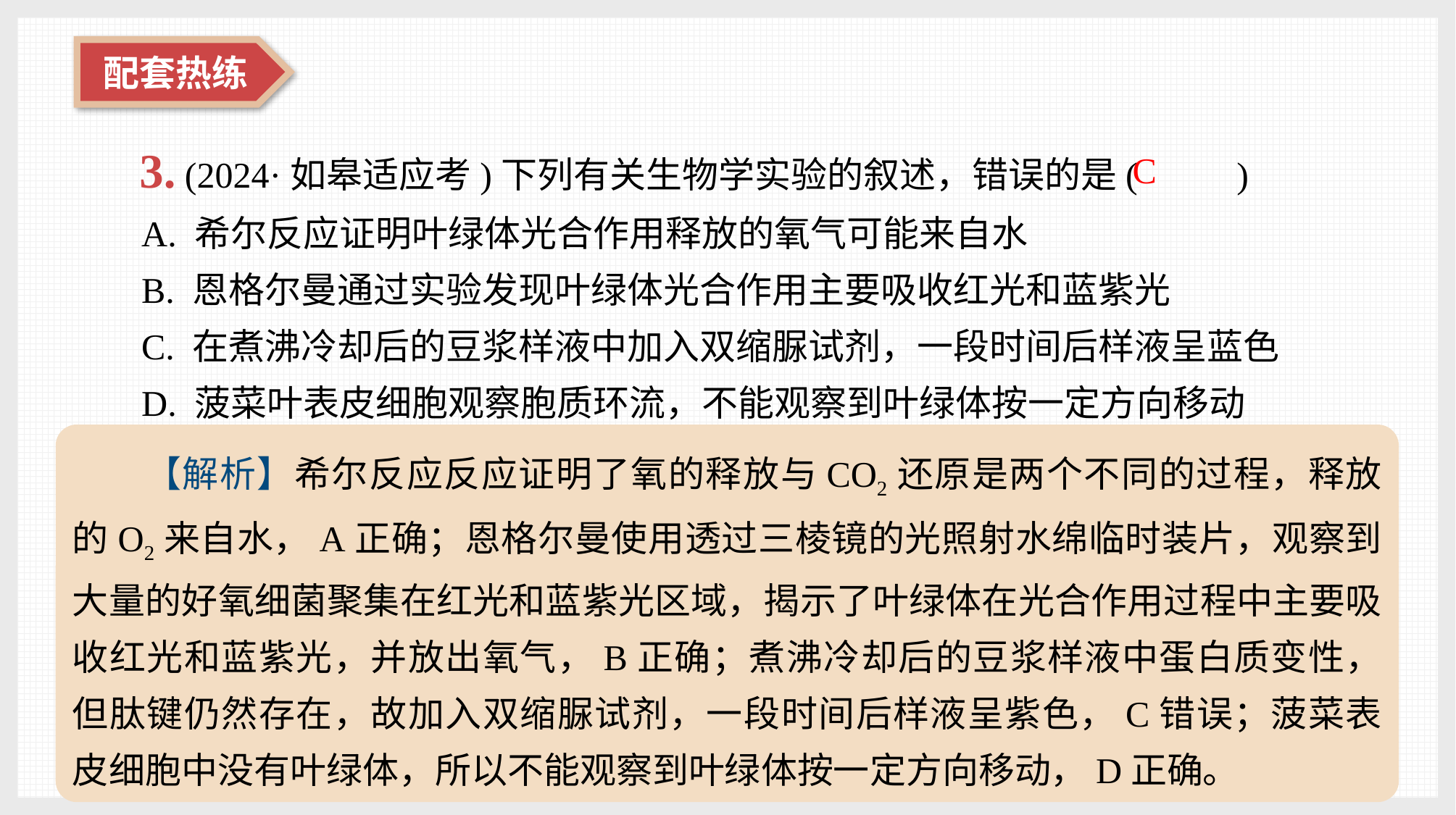

3. (2024·如皋适应考)下列有关生物学实验的叙述，错误的是(　 　)
A. 希尔反应证明叶绿体光合作用释放的氧气可能来自水
B. 恩格尔曼通过实验发现叶绿体光合作用主要吸收红光和蓝紫光
C. 在煮沸冷却后的豆浆样液中加入双缩脲试剂，一段时间后样液呈蓝色
D. 菠菜叶表皮细胞观察胞质环流，不能观察到叶绿体按一定方向移动
C
【解析】希尔反应反应证明了氧的释放与CO2还原是两个不同的过程，释放的O2来自水，A正确；恩格尔曼使用透过三棱镜的光照射水绵临时装片，观察到大量的好氧细菌聚集在红光和蓝紫光区域，揭示了叶绿体在光合作用过程中主要吸收红光和蓝紫光，并放出氧气，B正确；煮沸冷却后的豆浆样液中蛋白质变性，但肽键仍然存在，故加入双缩脲试剂，一段时间后样液呈紫色，C错误；菠菜表皮细胞中没有叶绿体，所以不能观察到叶绿体按一定方向移动，D正确。